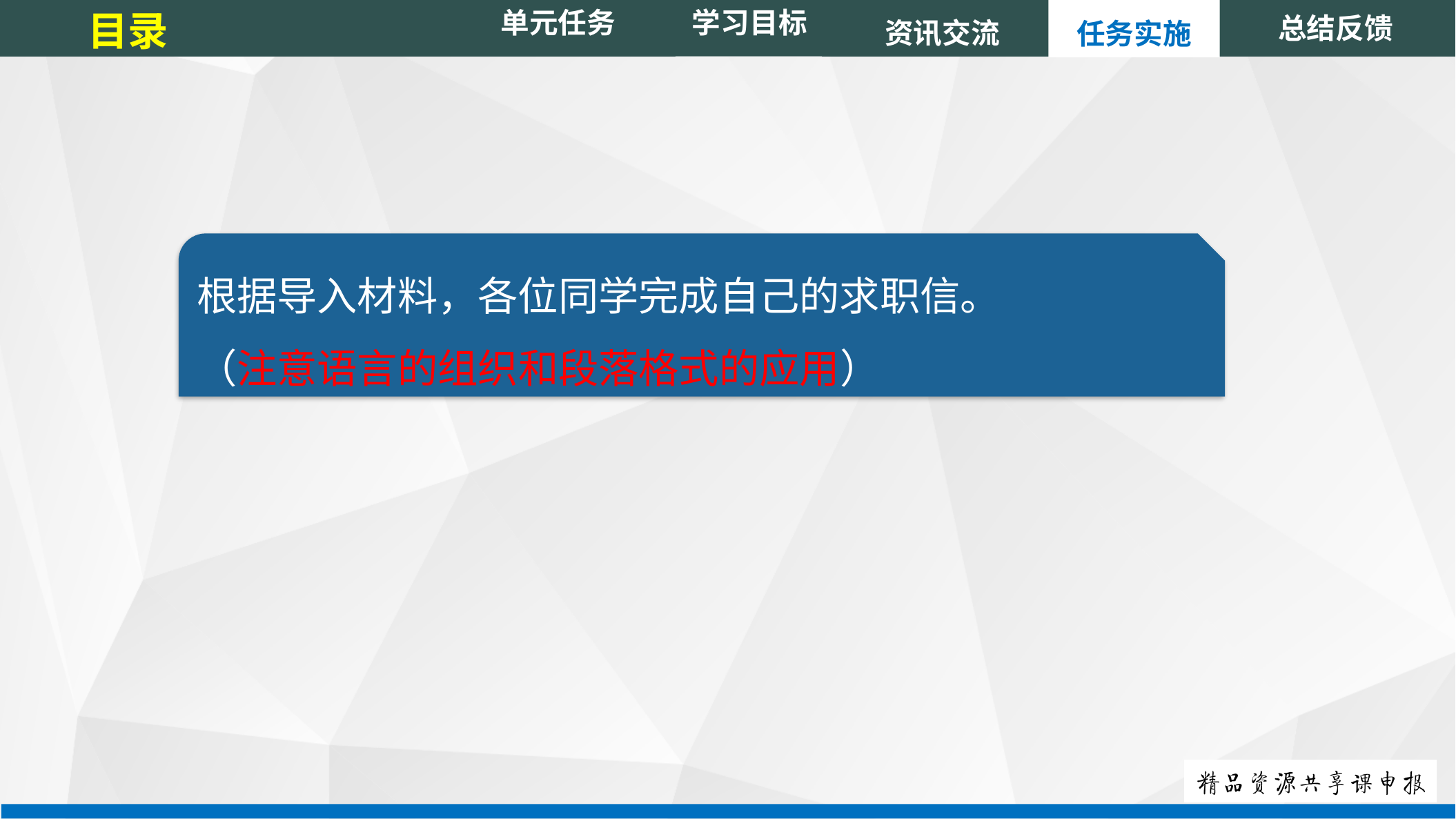

单元任务
目录
总结反馈
资讯交流
任务实施

学习目标

根据导入材料，各位同学完成自己的求职信。
（注意语言的组织和段落格式的应用）